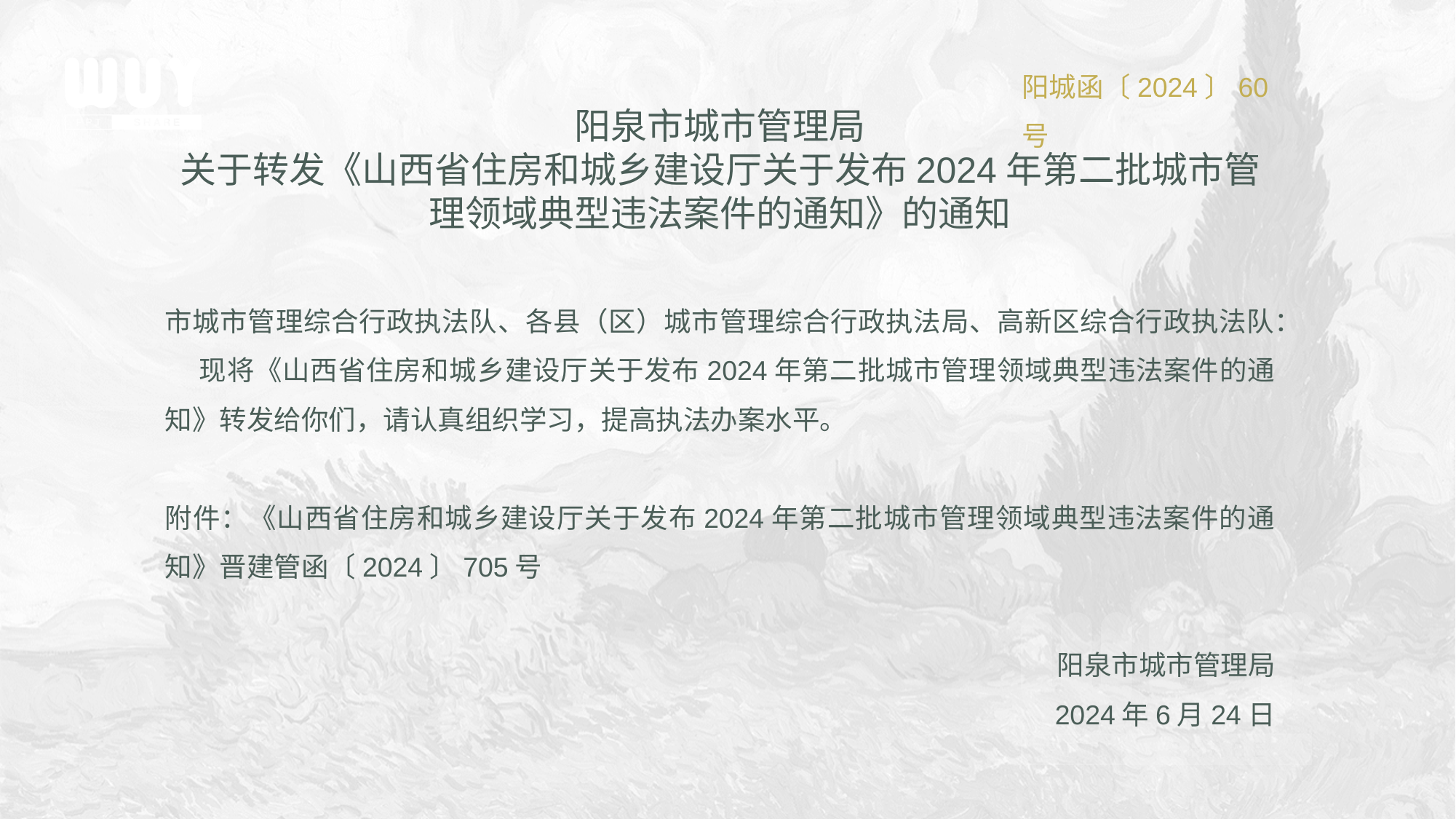

阳城函〔2024〕60号
阳泉市城市管理局
关于转发《山西省住房和城乡建设厅关于发布2024年第二批城市管理领域典型违法案件的通知》的通知
市城市管理综合行政执法队、各县（区）城市管理综合行政执法局、高新区综合行政执法队：
    现将《山西省住房和城乡建设厅关于发布2024年第二批城市管理领域典型违法案件的通知》转发给你们，请认真组织学习，提高执法办案水平。

附件：《山西省住房和城乡建设厅关于发布2024年第二批城市管理领域典型违法案件的通知》晋建管函〔2024〕705号

 阳泉市城市管理局
                              2024年6月24日